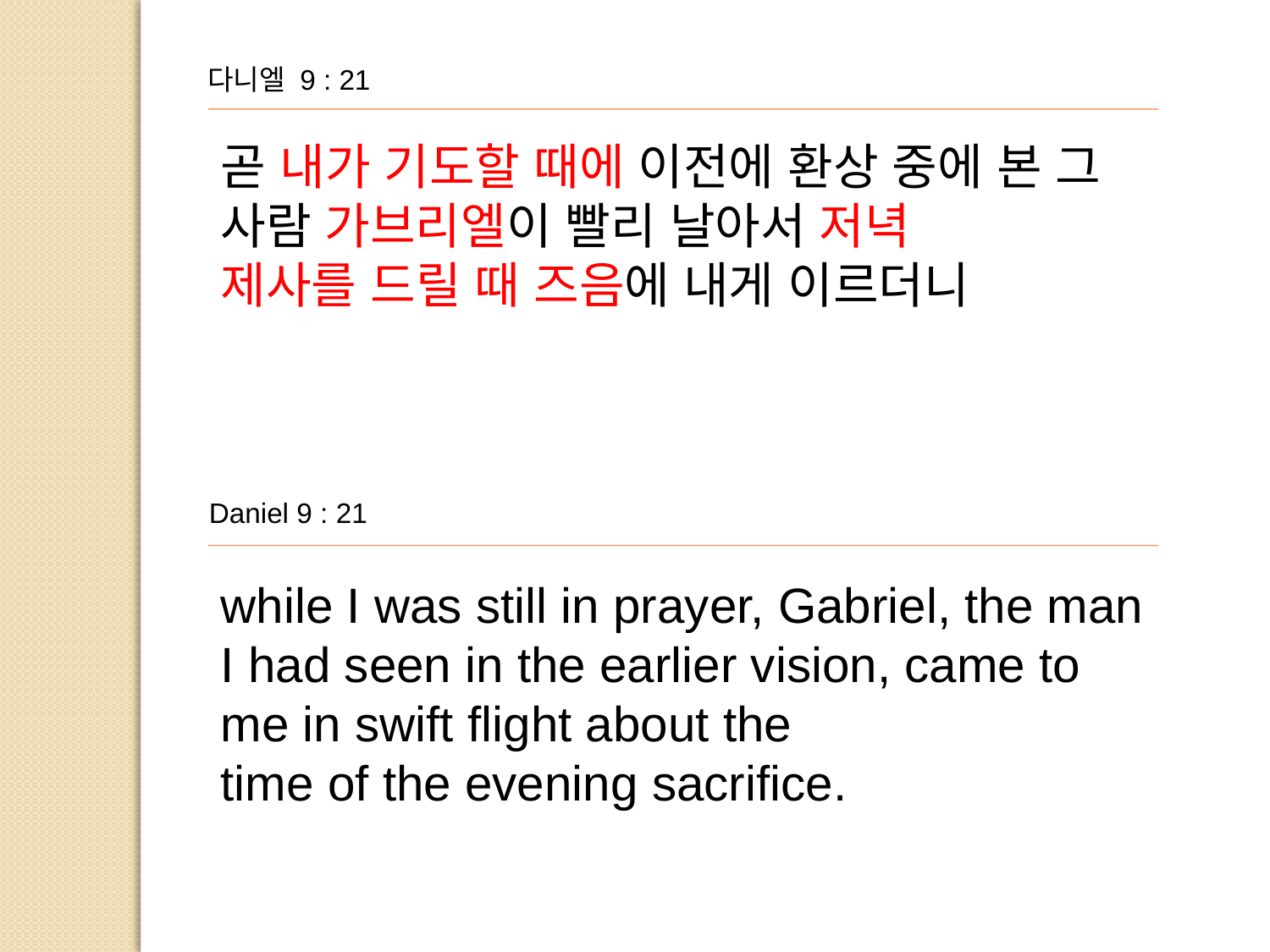

다니엘 9 : 21

곧 내가 기도할 때에 이전에 환상 중에 본 그 사람 가브리엘이 빨리 날아서 저녁
제사를 드릴 때 즈음에 내게 이르더니
Daniel 9 : 21

while I was still in prayer, Gabriel, the man I had seen in the earlier vision, came to me in swift flight about the
time of the evening sacrifice.